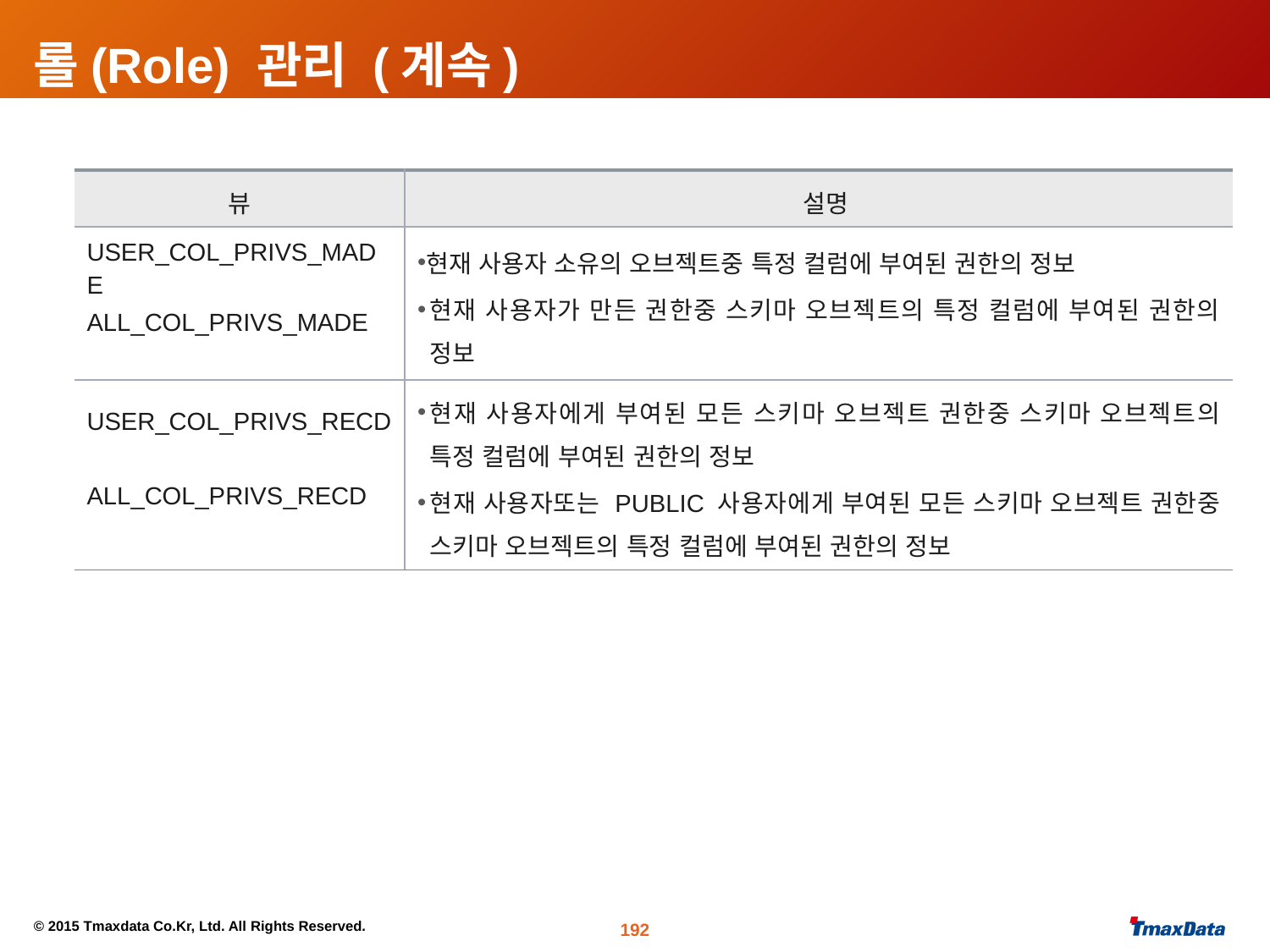

# 롤(Role) 관리 (계속)

| 뷰 | 설명 |
| --- | --- |
| USER\_COL\_PRIVS\_MADE ALL\_COL\_PRIVS\_MADE | 현재 사용자 소유의 오브젝트중 특정 컬럼에 부여된 권한의 정보 현재 사용자가 만든 권한중 스키마 오브젝트의 특정 컬럼에 부여된 권한의 정보 |
| USER\_COL\_PRIVS\_RECD ALL\_COL\_PRIVS\_RECD | 현재 사용자에게 부여된 모든 스키마 오브젝트 권한중 스키마 오브젝트의 특정 컬럼에 부여된 권한의 정보 현재 사용자또는 PUBLIC 사용자에게 부여된 모든 스키마 오브젝트 권한중 스키마 오브젝트의 특정 컬럼에 부여된 권한의 정보 |